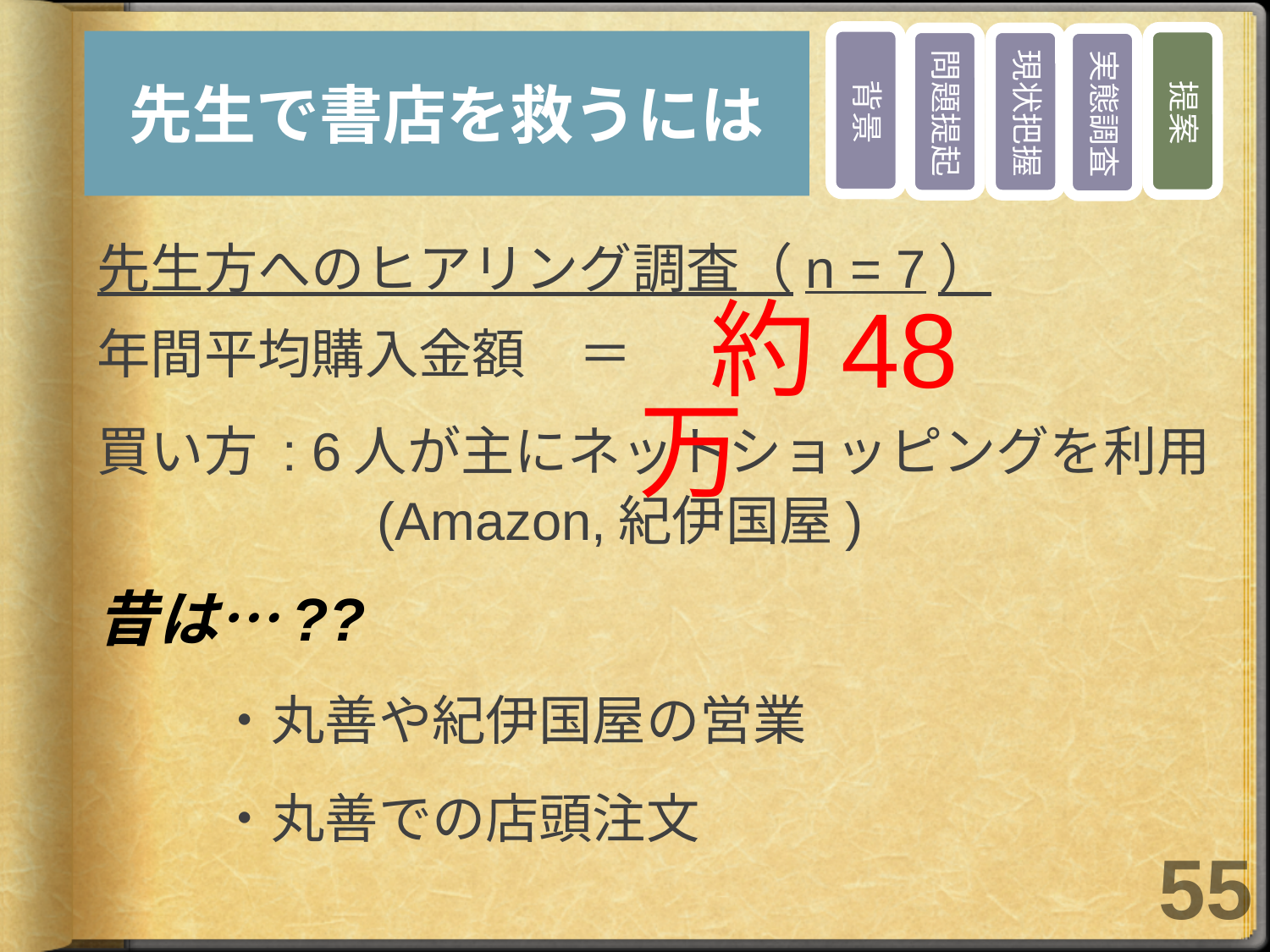

背景
問題提起
現状把握
実態調査
提案
先生で書店を救うには
先生方へのヒアリング調査（n = 7）
年間平均購入金額　＝
買い方 : 6人が主にネットショッピングを利用
　　　　　(Amazon,紀伊国屋)
昔は…??
	・丸善や紀伊国屋の営業
　	・丸善での店頭注文
　約48万
55